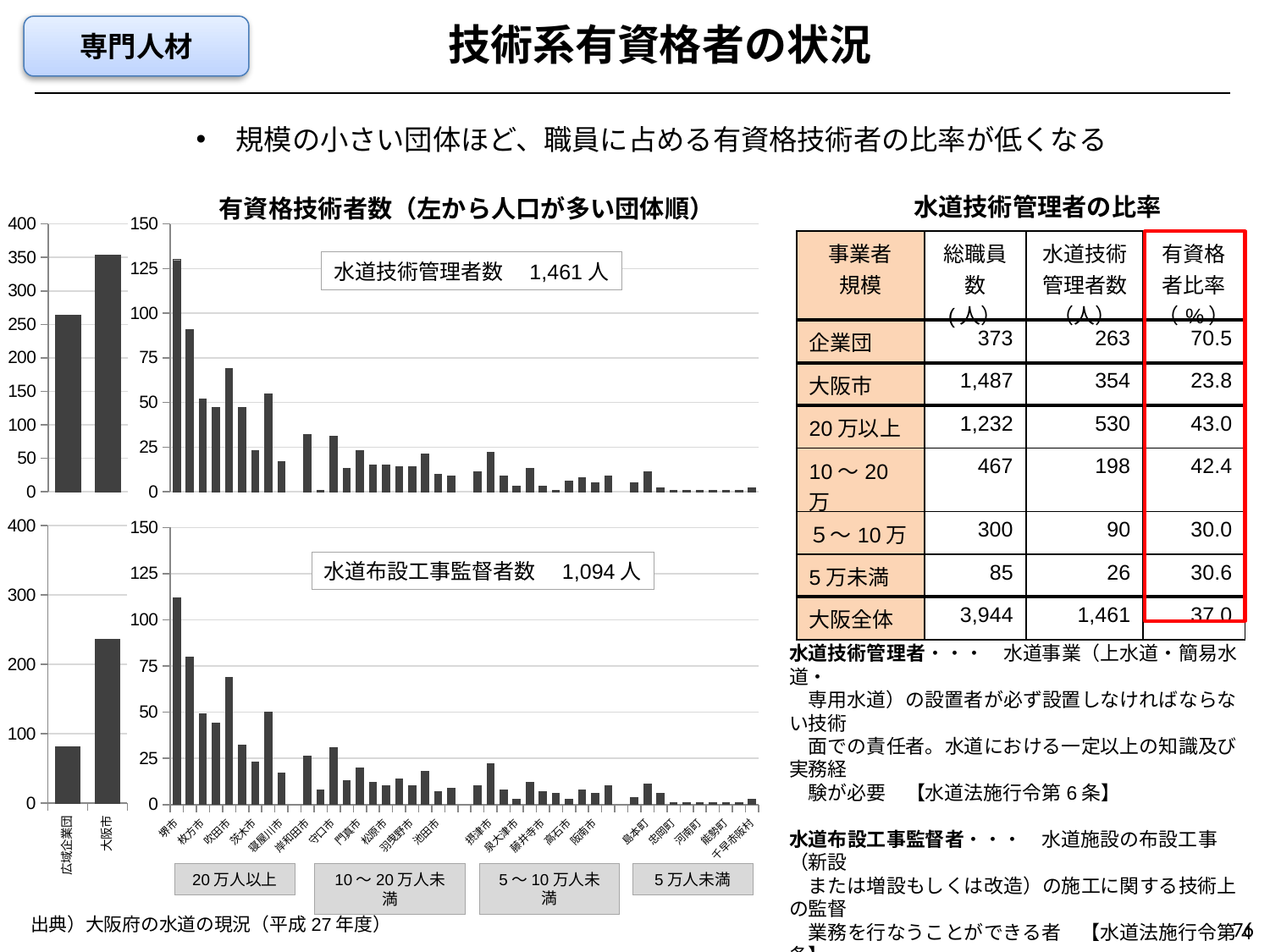

技術系有資格者の状況
専門人材
規模の小さい団体ほど、職員に占める有資格技術者の比率が低くなる
水道技術管理者の比率
有資格技術者数（左から人口が多い団体順）

[unsupported chart]

[unsupported chart]

| 事業者 規模 | 総職員数 (人） | 水道技術 管理者数 （人） | 有資格者比率 （%） |
| --- | --- | --- | --- |
| 企業団 | 373 | 263 | 70.5 |
| 大阪市 | 1,487 | 354 | 23.8 |
| 20万以上 | 1,232 | 530 | 43.0 |
| 10～20万 | 467 | 198 | 42.4 |
| ５～10万 | 300 | 90 | 30.0 |
| 5万未満 | 85 | 26 | 30.6 |
| 大阪全体 | 3,944 | 1,461 | 37.0 |

水道技術管理者数　1,461人

[unsupported chart]

[unsupported chart]

水道布設工事監督者数　1,094人
水道技術管理者・・・　水道事業（上水道・簡易水道・
　専用水道）の設置者が必ず設置しなければならない技術
　面での責任者。水道における一定以上の知識及び実務経
　験が必要　【水道法施行令第6条】

水道布設工事監督者・・・　水道施設の布設工事（新設
　または増設もしくは改造）の施工に関する技術上の監督
　業務を行なうことができる者　【水道法施行令第4条】
5～10万人未満
10～20万人未満
5万人未満
20万人以上
76
出典）大阪府の水道の現況（平成27年度）